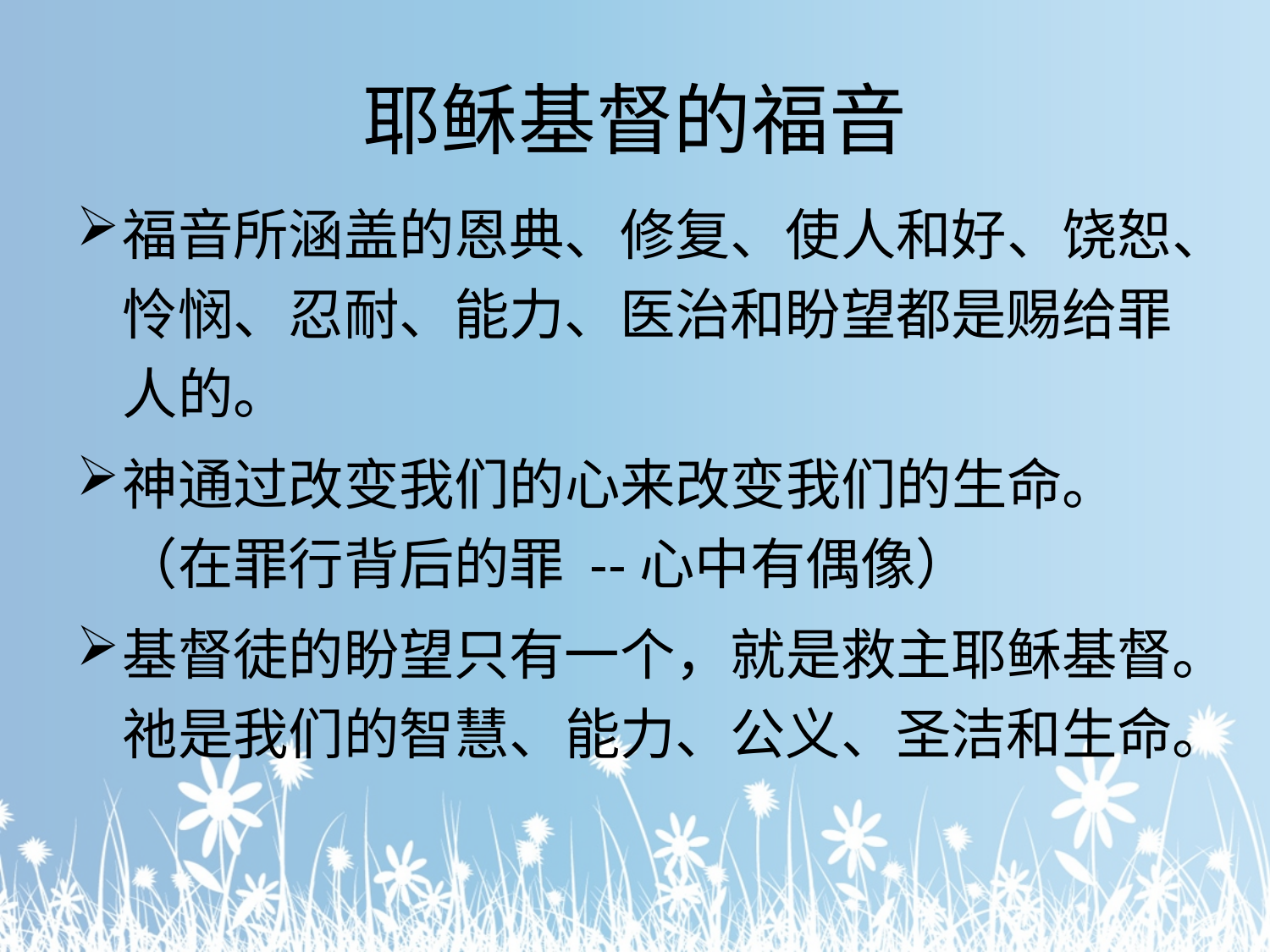

# 耶稣基督的福音
福音所涵盖的恩典、修复、使人和好、饶恕、怜悯、忍耐、能力、医治和盼望都是赐给罪人的。
神通过改变我们的心来改变我们的生命。（在罪行背后的罪 --心中有偶像）
基督徒的盼望只有一个，就是救主耶稣基督。祂是我们的智慧、能力、公义、圣洁和生命。